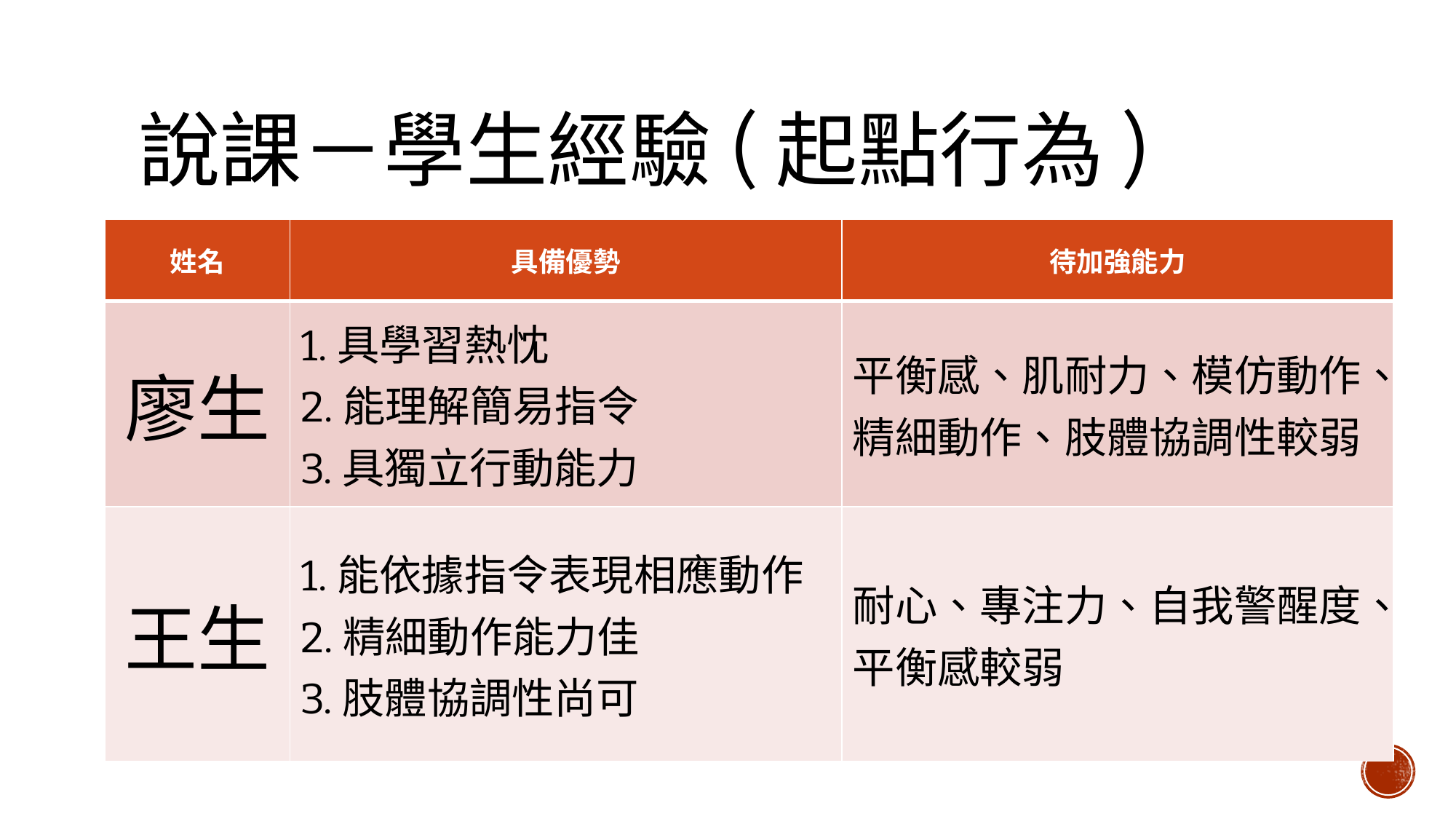

# 說課－學生經驗(起點行為)
| 姓名 | 具備優勢 | 待加強能力 |
| --- | --- | --- |
| 廖生 | 1.具學習熱忱 2.能理解簡易指令 3.具獨立行動能力 | 平衡感、肌耐力、模仿動作、精細動作、肢體協調性較弱 |
| 王生 | 1.能依據指令表現相應動作 2.精細動作能力佳 3.肢體協調性尚可 | 耐心、專注力、自我警醒度、平衡感較弱 |